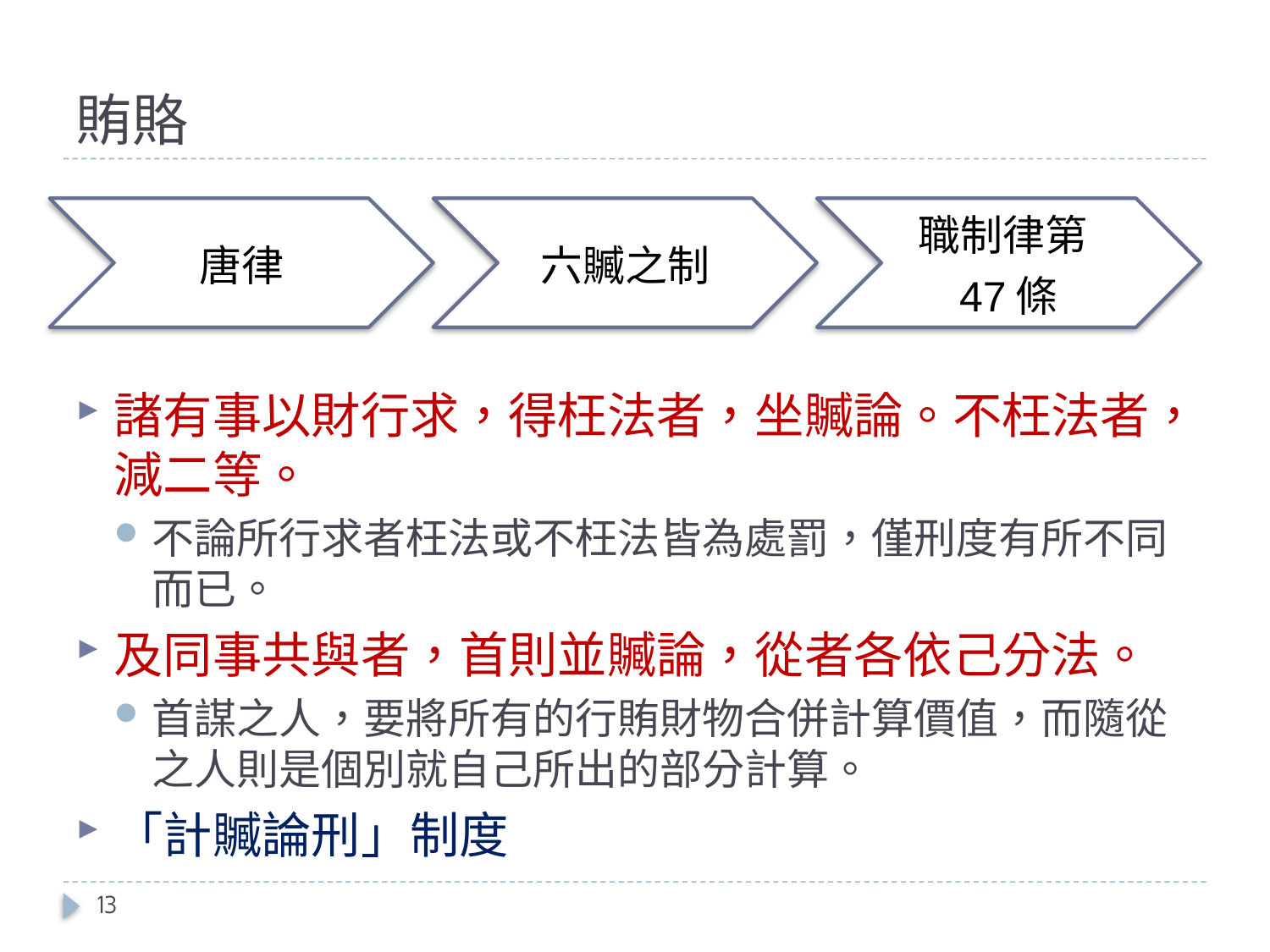

# 賄賂

諸有事以財行求，得枉法者，坐贓論。不枉法者，減二等。
不論所行求者枉法或不枉法皆為處罰，僅刑度有所不同而已。
及同事共與者，首則並贓論，從者各依己分法。
首謀之人，要將所有的行賄財物合併計算價值，而隨從之人則是個別就自己所出的部分計算。
「計贓論刑」制度

唐律
六贓之制
職制律第47條
13